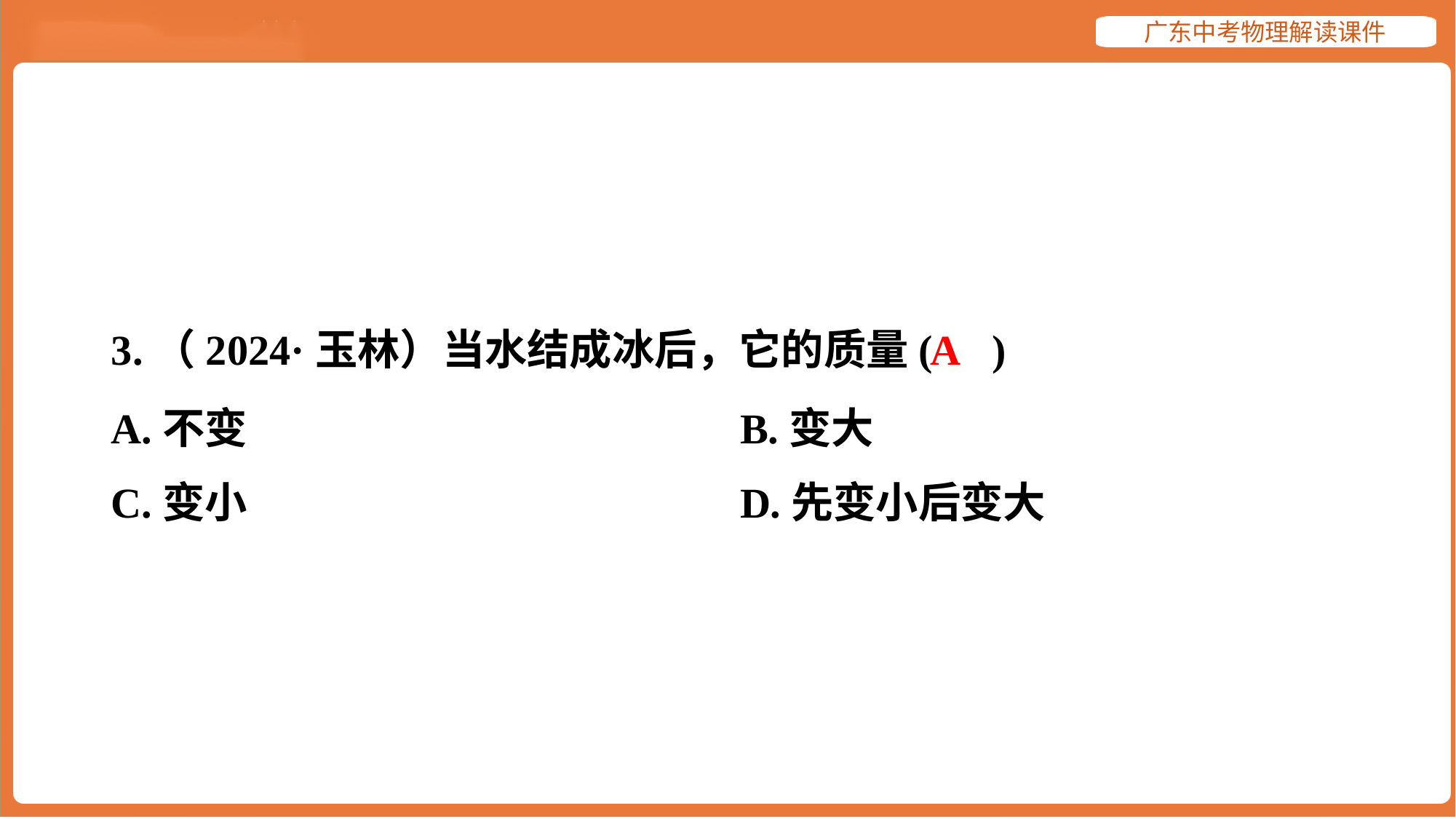

A
3.（2024·玉林）当水结成冰后，它的质量(     )
A.不变	B.变大
C.变小	D.先变小后变大